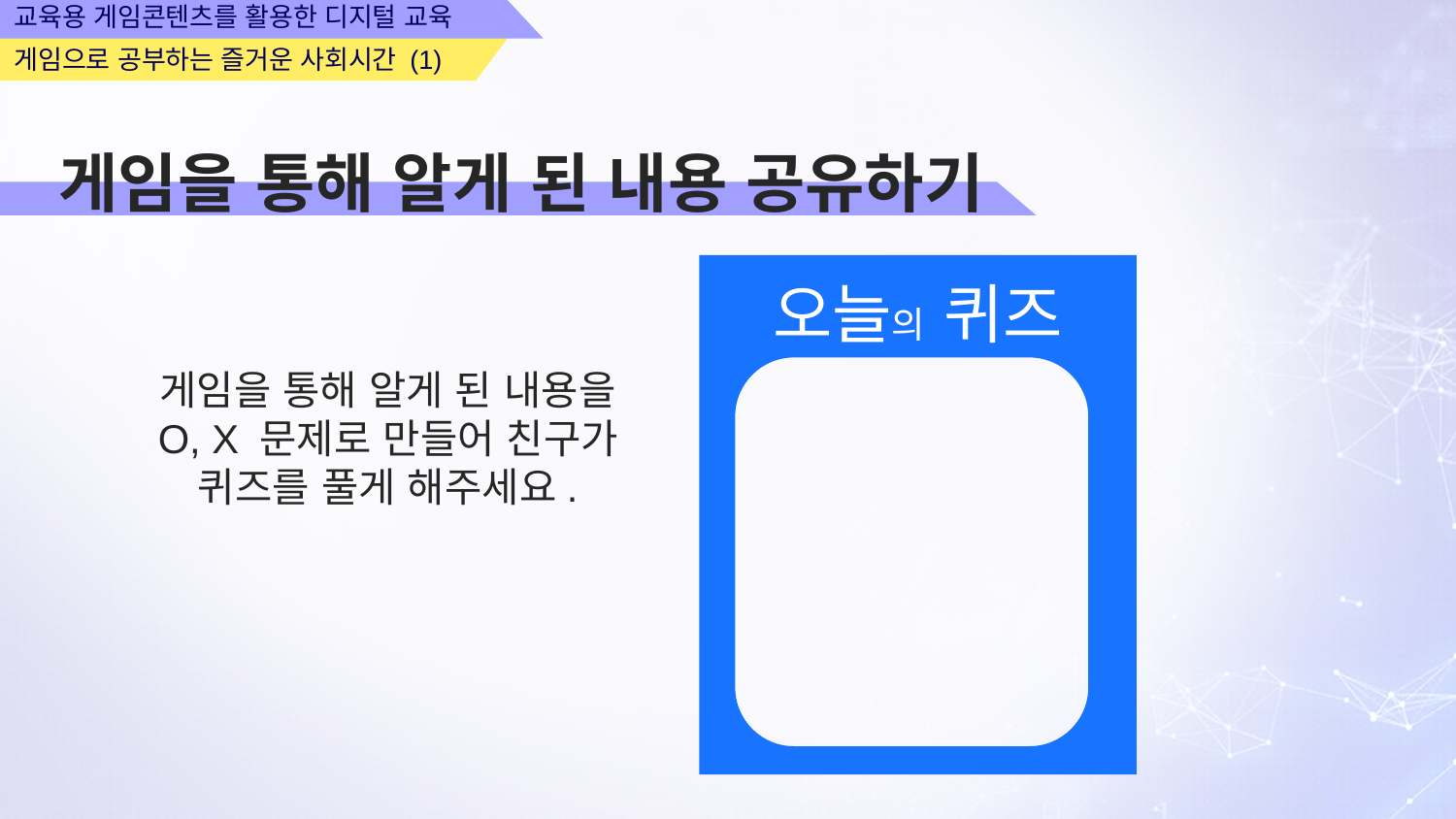

게임을 통해 알게 된 내용 공유하기

오늘의 퀴즈
 게임을 통해 알게 된 내용을
  O, X 문제로 만들어 친구가
  퀴즈를 풀게 해주세요.